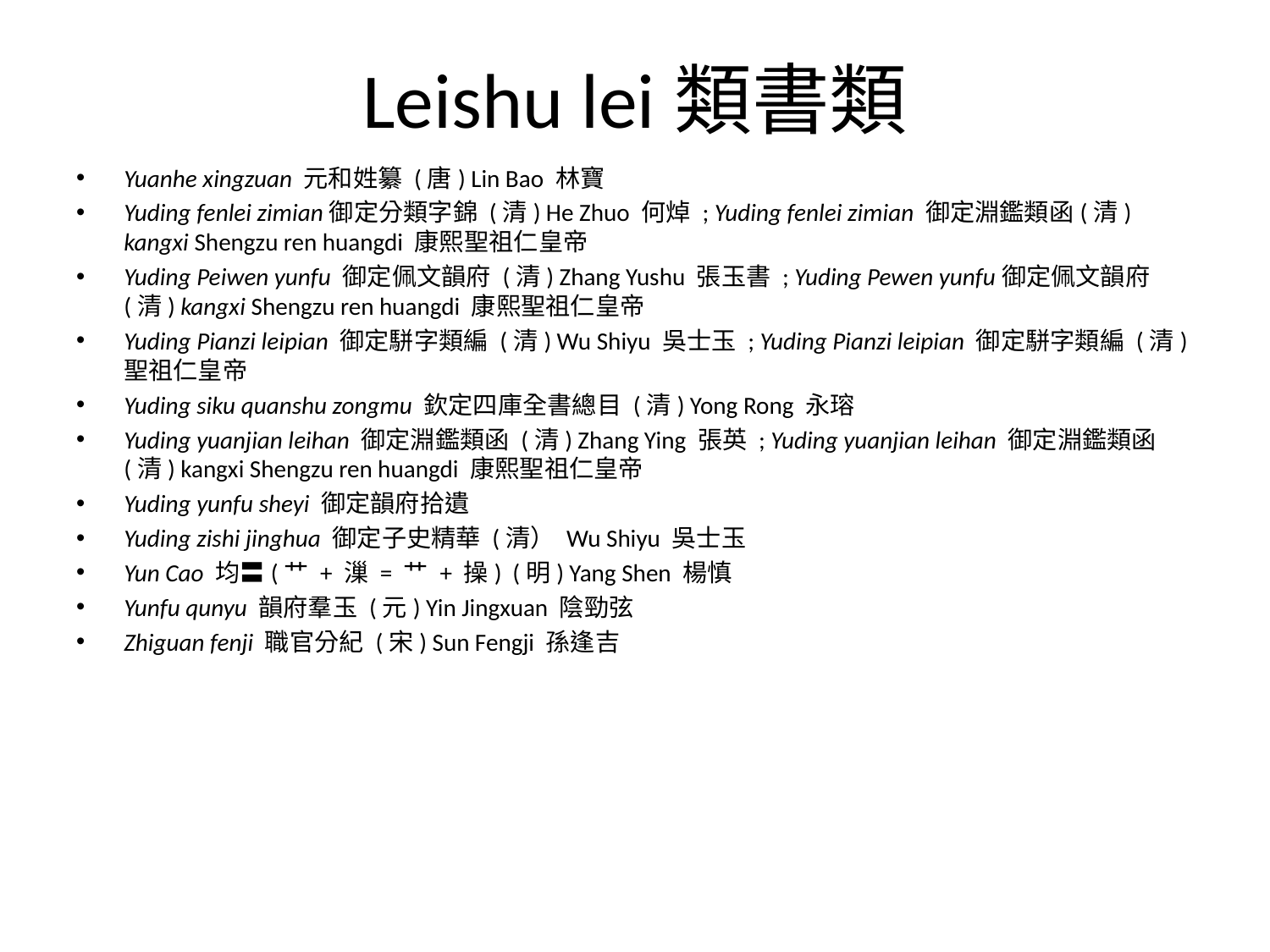

# Leishu lei類書類
Yuanhe xingzuan 元和姓纂 (唐) Lin Bao 林寶
Yuding fenlei zimian御定分類字錦 (清) He Zhuo 何焯 ; Yuding fenlei zimian 御定淵鑑類函(清) kangxi Shengzu ren huangdi 康熙聖祖仁皇帝
Yuding Peiwen yunfu 御定佩文韻府 (清) Zhang Yushu 張玉書 ; Yuding Pewen yunfu御定佩文韻府(清) kangxi Shengzu ren huangdi 康熙聖祖仁皇帝
Yuding Pianzi leipian 御定駢字類編 (清) Wu Shiyu 吳士玉 ; Yuding Pianzi leipian 御定駢字類編 (清) 聖祖仁皇帝
Yuding siku quanshu zongmu 欽定四庫全書總目 (清) Yong Rong 永瑢
Yuding yuanjian leihan 御定淵鑑類函 (清) Zhang Ying 張英 ; Yuding yuanjian leihan 御定淵鑑類函  (清) kangxi Shengzu ren huangdi 康熙聖祖仁皇帝
Yuding yunfu sheyi 御定韻府拾遺
Yuding zishi jinghua 御定子史精華 (清） Wu Shiyu 吳士玉
Yun Cao 均〓(艹 + 漅 = 艹 + 操)  (明) Yang Shen 楊慎
Yunfu qunyu 韻府羣玉 (元) Yin Jingxuan 陰勁弦
Zhiguan fenji 職官分紀 (宋) Sun Fengji 孫逢吉